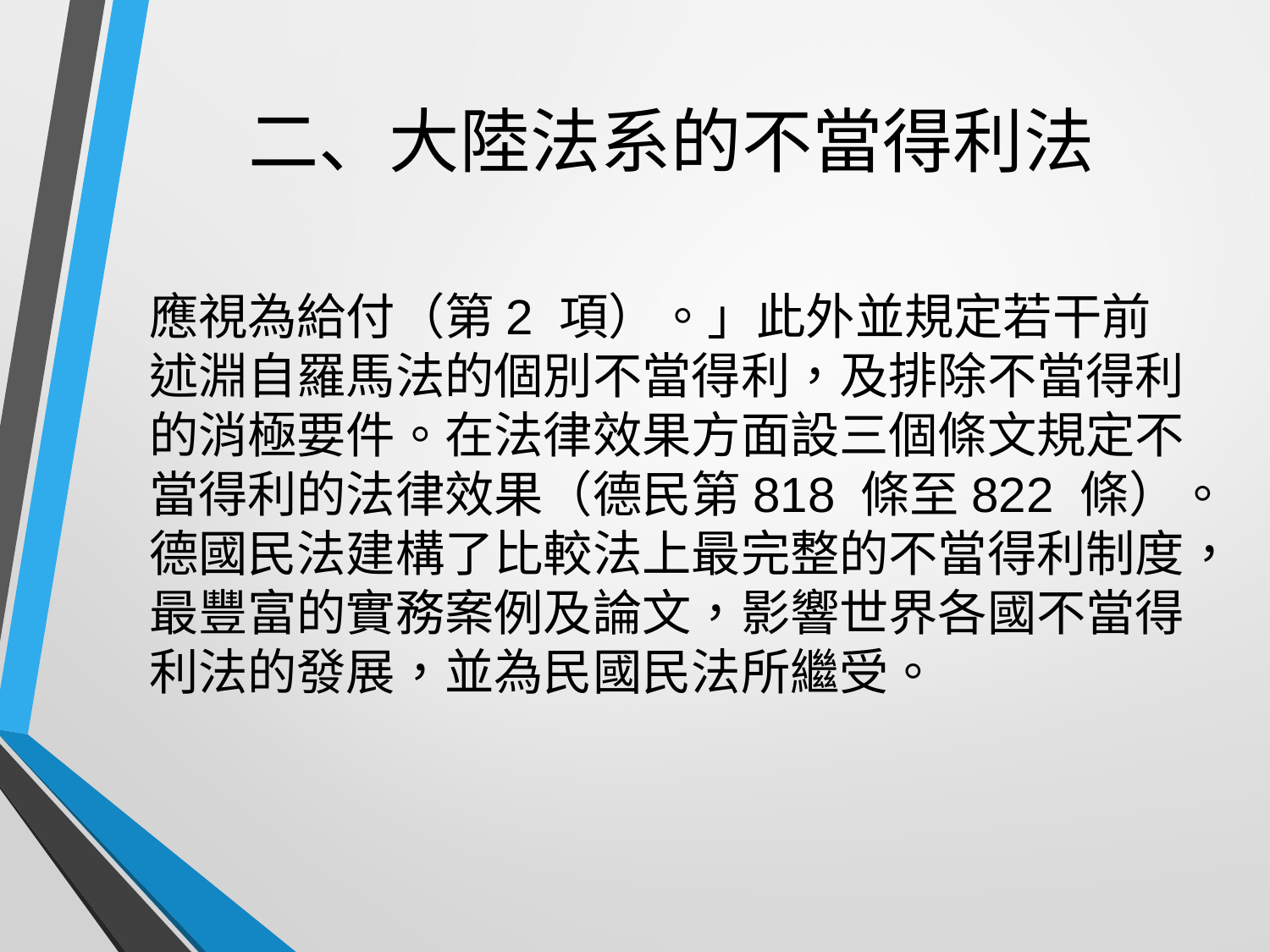

# 二、大陸法系的不當得利法
應視為給付（第2 項）。」此外並規定若干前述淵自羅馬法的個別不當得利，及排除不當得利的消極要件。在法律效果方面設三個條文規定不當得利的法律效果（德民第818 條至822 條）。德國民法建構了比較法上最完整的不當得利制度，最豐富的實務案例及論文，影響世界各國不當得利法的發展，並為民國民法所繼受。